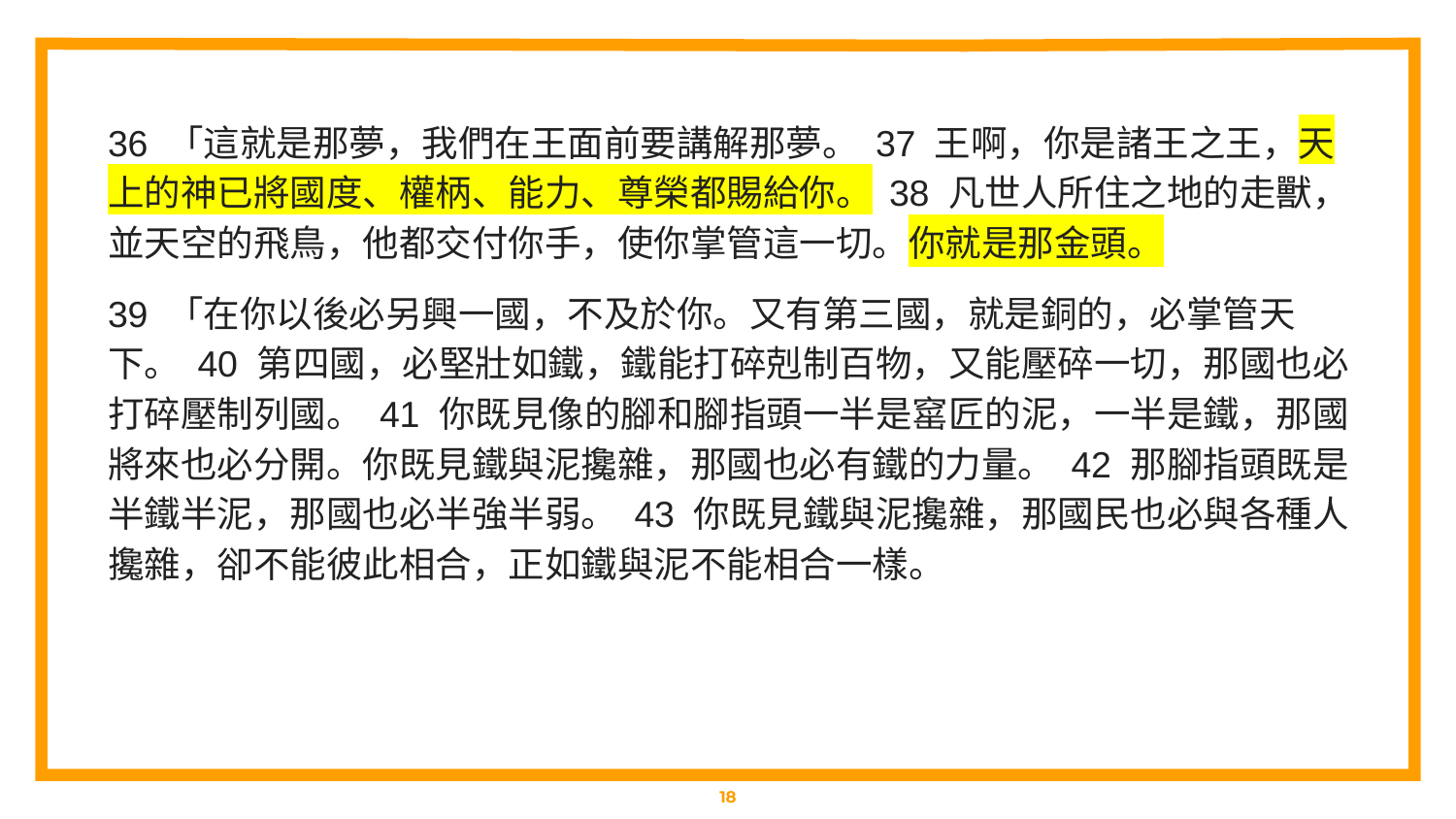

36 「這就是那夢，我們在王面前要講解那夢。 37 王啊，你是諸王之王，天上的神已將國度、權柄、能力、尊榮都賜給你。 38 凡世人所住之地的走獸，並天空的飛鳥，他都交付你手，使你掌管這一切。你就是那金頭。
39 「在你以後必另興一國，不及於你。又有第三國，就是銅的，必掌管天下。 40 第四國，必堅壯如鐵，鐵能打碎剋制百物，又能壓碎一切，那國也必打碎壓制列國。 41 你既見像的腳和腳指頭一半是窰匠的泥，一半是鐵，那國將來也必分開。你既見鐵與泥攙雜，那國也必有鐵的力量。 42 那腳指頭既是半鐵半泥，那國也必半強半弱。 43 你既見鐵與泥攙雜，那國民也必與各種人攙雜，卻不能彼此相合，正如鐵與泥不能相合一樣。
18